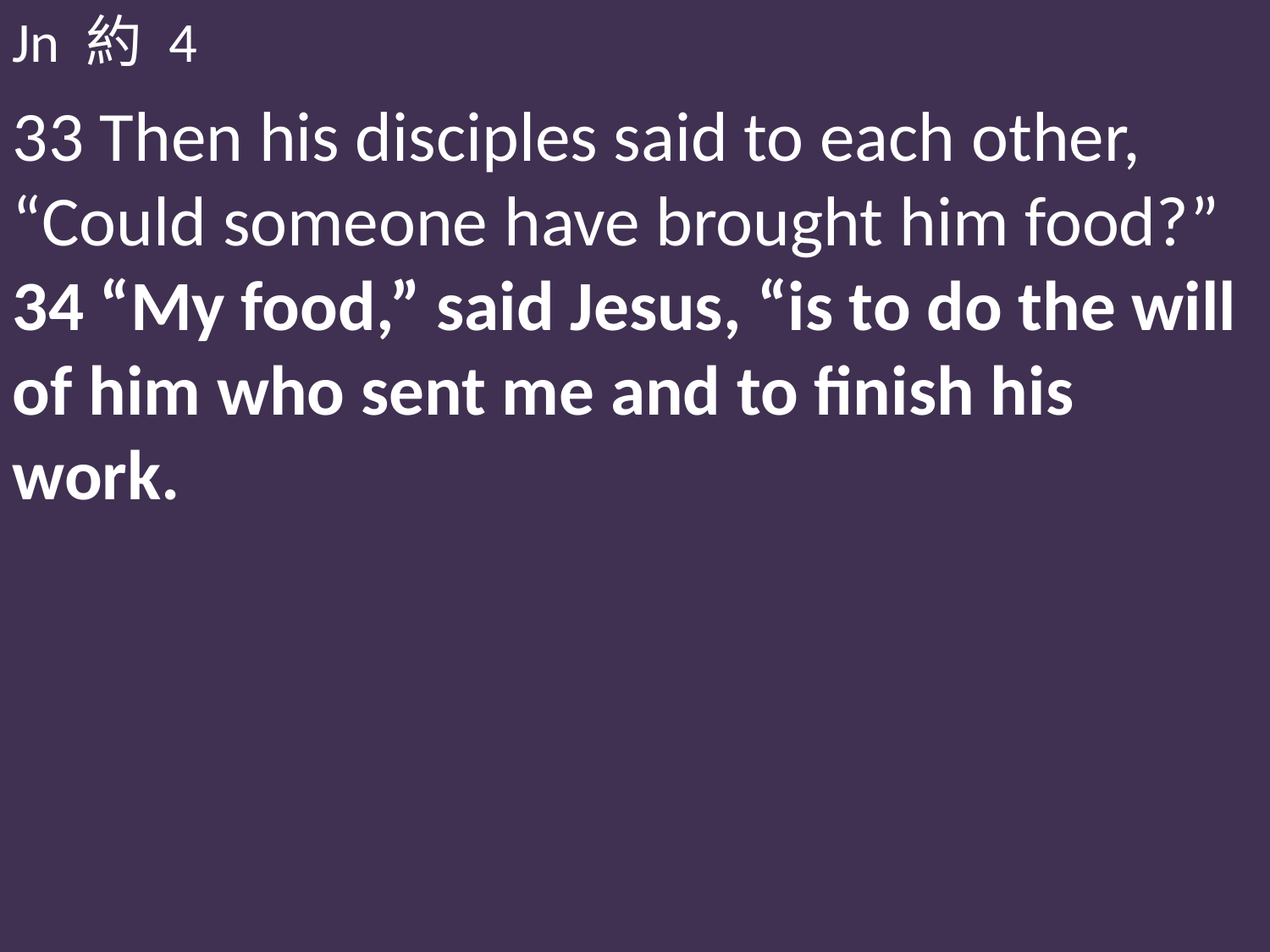

Jn 約 4
33 Then his disciples said to each other, “Could someone have brought him food?”
34 “My food,” said Jesus, “is to do the will of him who sent me and to finish his work.